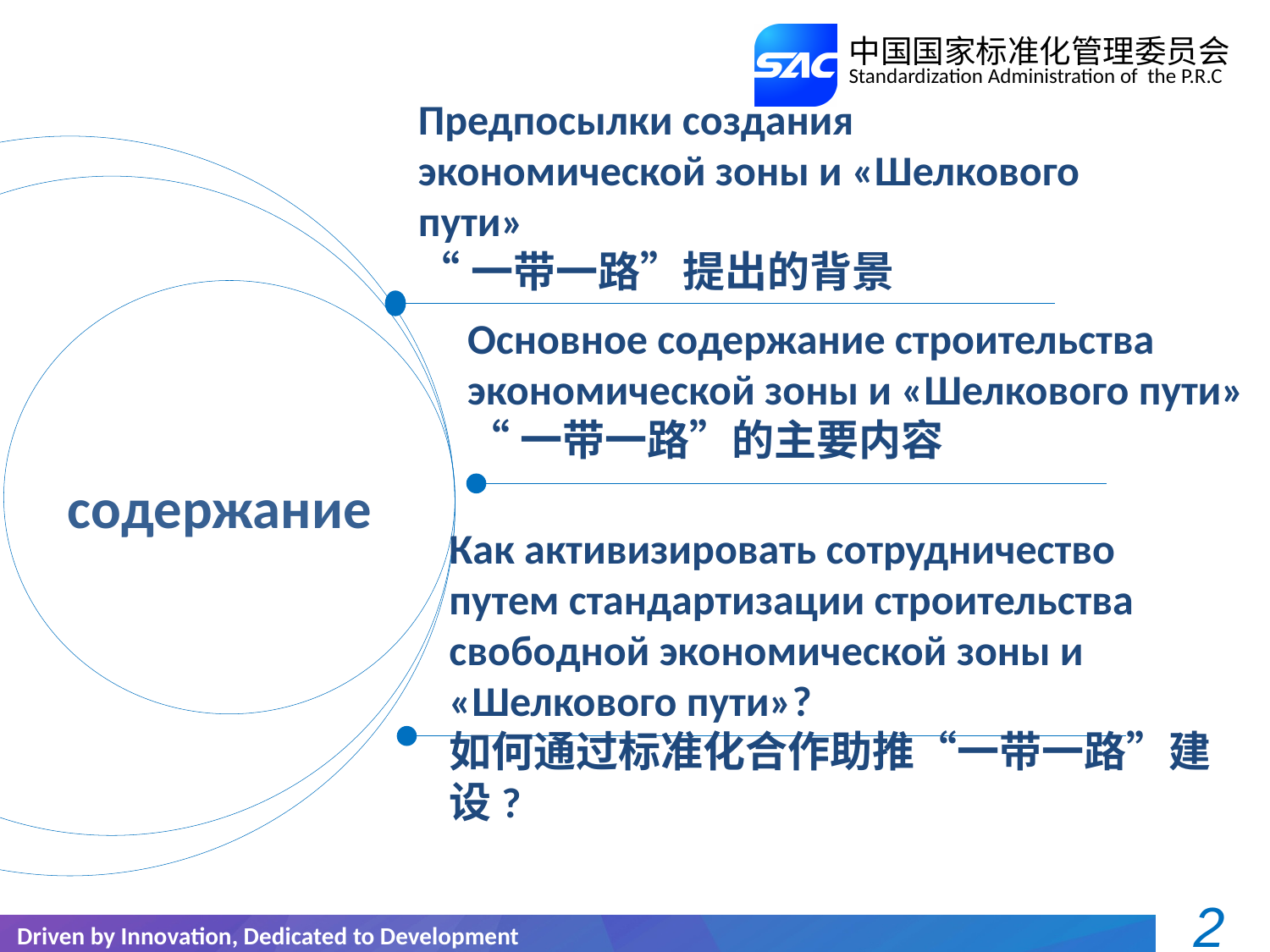

Предпосылки создания экономической зоны и «Шелкового пути»
“一带一路”提出的背景

Основное содержание строительства экономической зоны и «Шелкового пути»
“一带一路”的主要内容

содержание
Как активизировать сотрудничество путем стандартизации строительства свободной экономической зоны и «Шелкового пути»?
如何通过标准化合作助推“一带一路”建设?